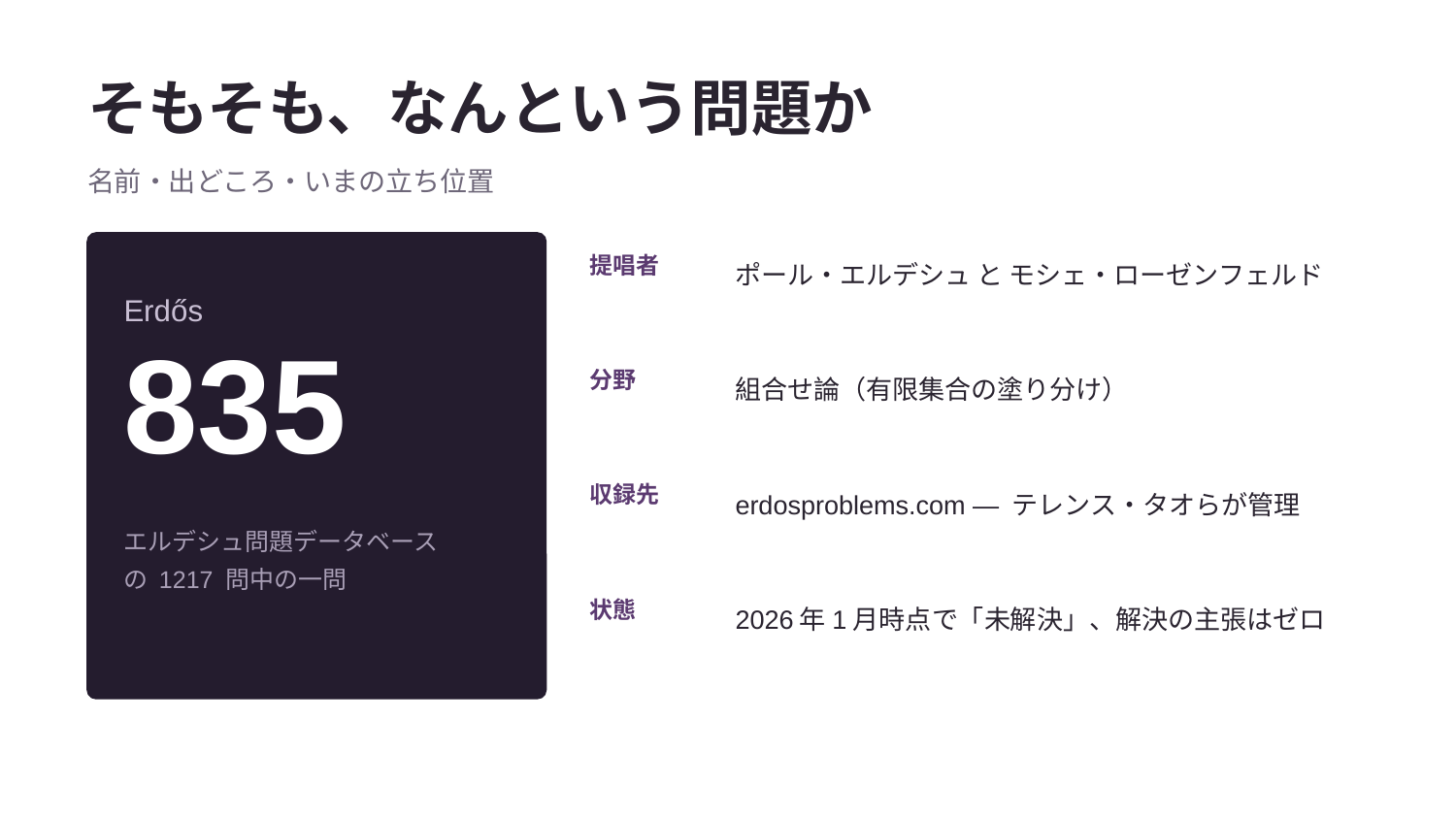

そもそも、なんという問題か
名前・出どころ・いまの立ち位置

提唱者
ポール・エルデシュ と モシェ・ローゼンフェルド
Erdős
835
分野
組合せ論（有限集合の塗り分け）
収録先
erdosproblems.com — テレンス・タオらが管理
エルデシュ問題データベース
の 1217 問中の一問
状態
2026年1月時点で「未解決」、解決の主張はゼロ